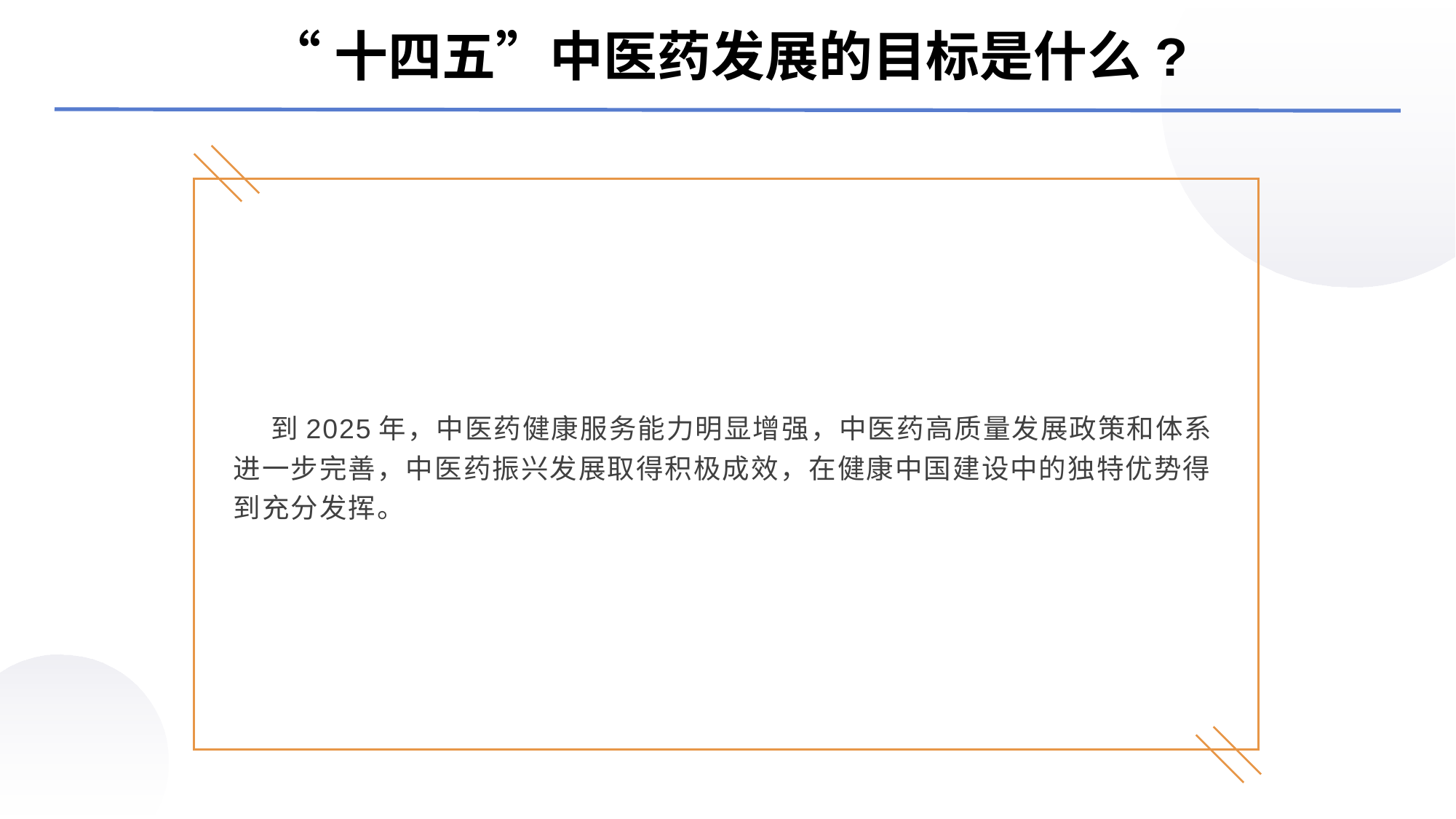

“十四五”中医药发展的目标是什么?

    到2025年，中医药健康服务能力明显增强，中医药高质量发展政策和体系进一步完善，中医药振兴发展取得积极成效，在健康中国建设中的独特优势得到充分发挥。